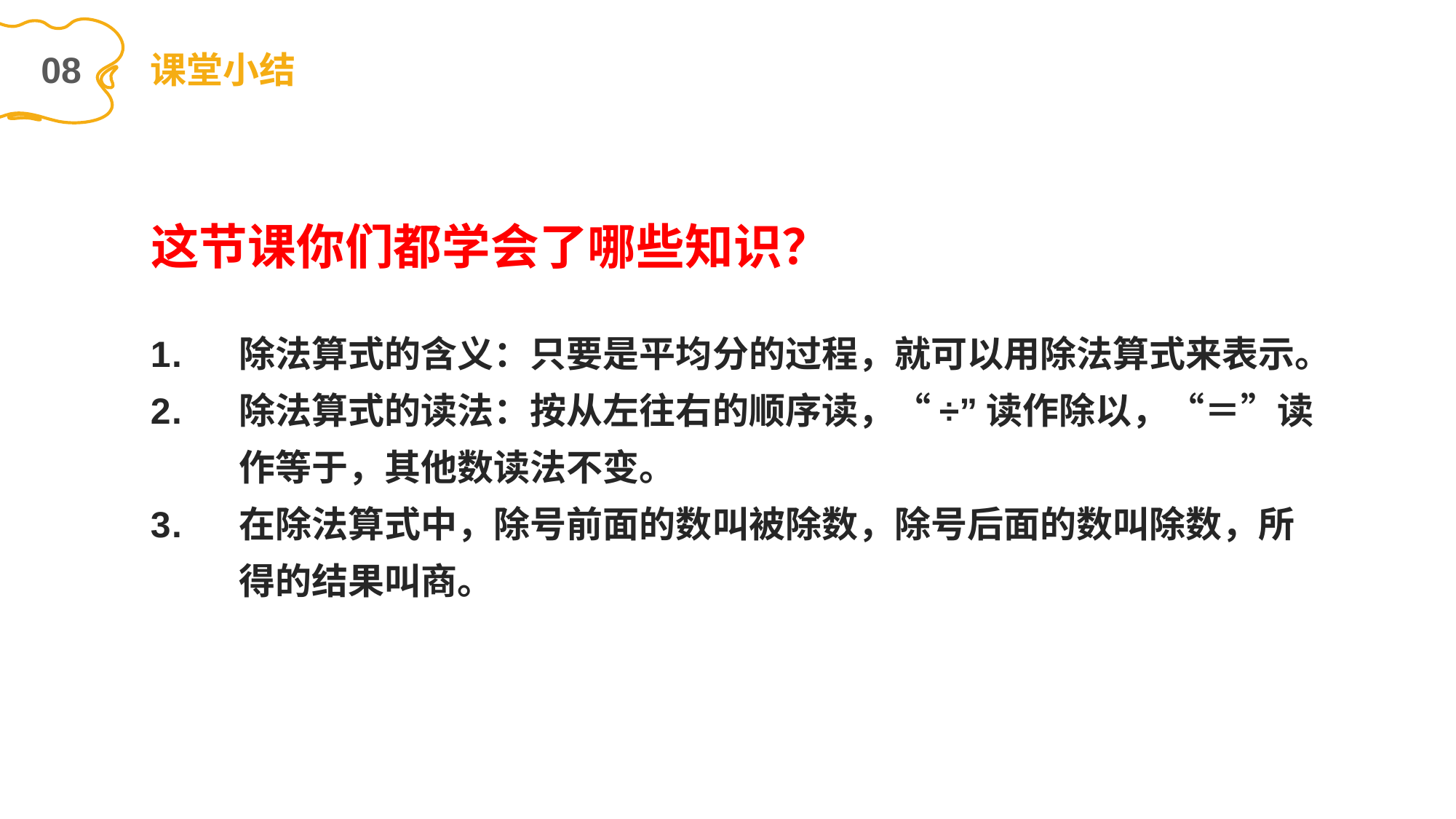

08
课堂小结
这节课你们都学会了哪些知识？
除法算式的含义：只要是平均分的过程，就可以用除法算式来表示。
除法算式的读法：按从左往右的顺序读，“÷”读作除以，“＝”读作等于，其他数读法不变。
在除法算式中，除号前面的数叫被除数，除号后面的数叫除数，所得的结果叫商。